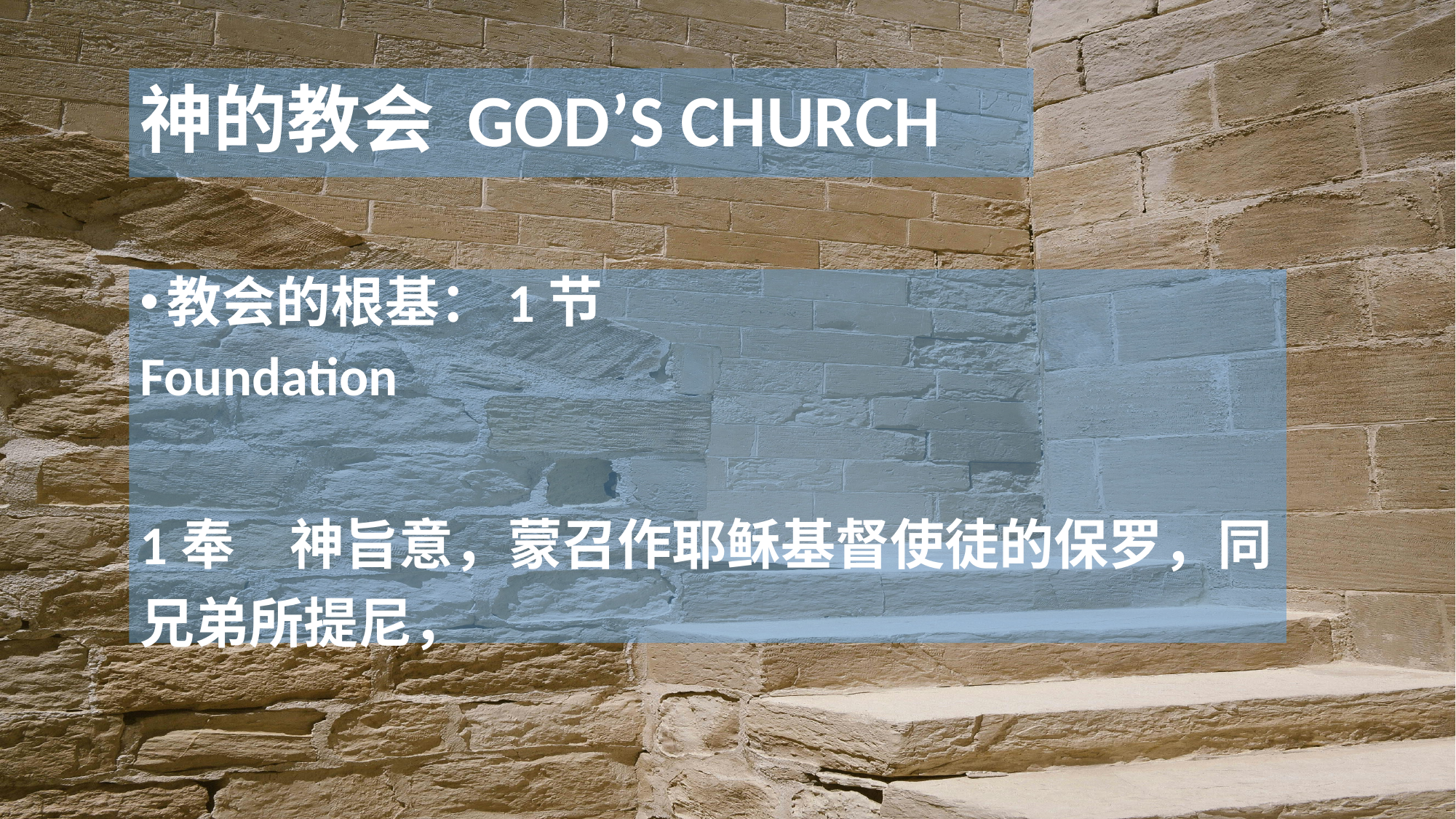

# 神的教会 GOD’S CHURCH
教会的根基：1节
Foundation

1奉　神旨意，蒙召作耶稣基督使徒的保罗，同兄弟所提尼，